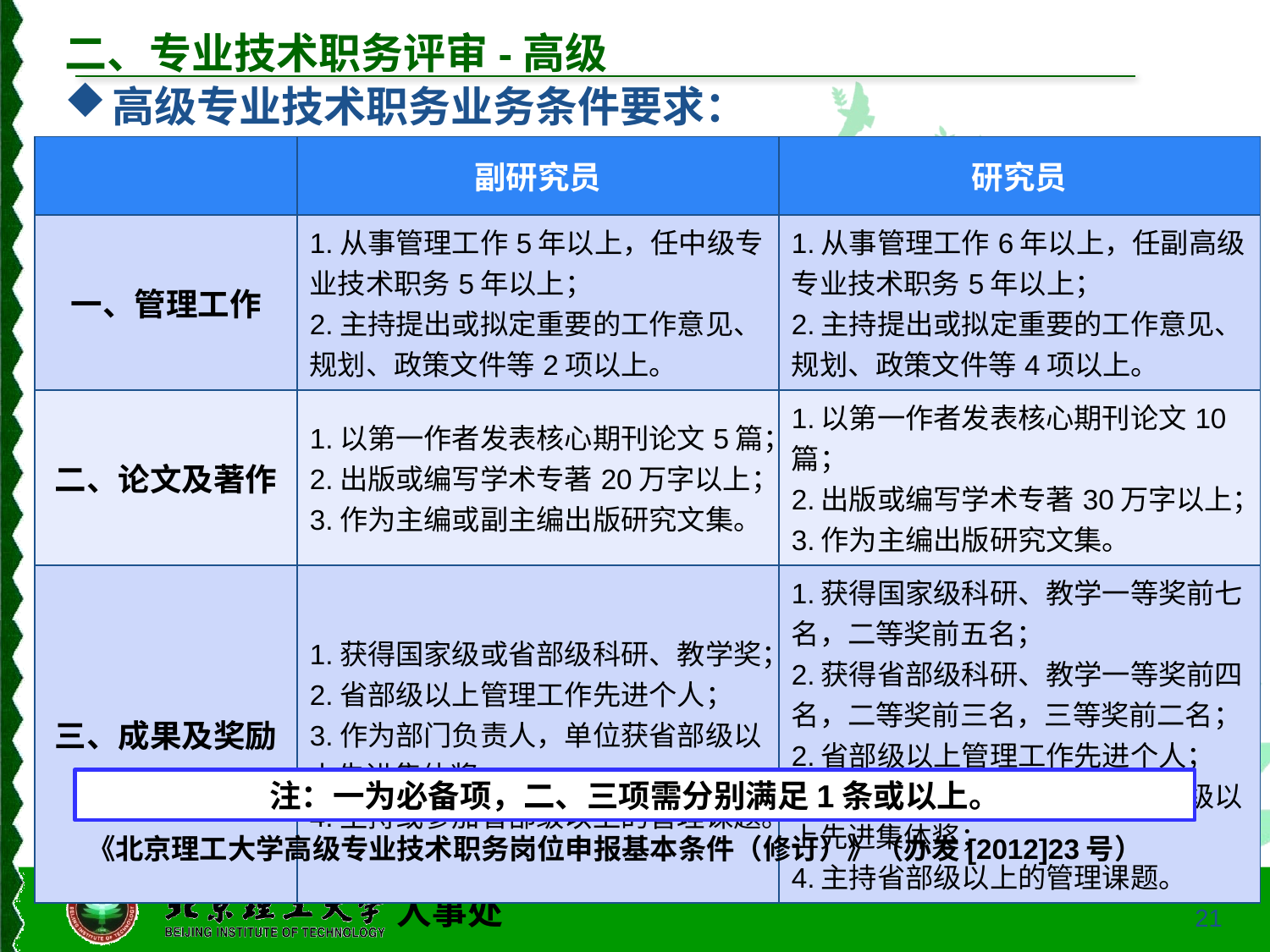

# 二、专业技术职务评审-高级
高级专业技术职务业务条件要求：
|  | 副研究员 | 研究员 |
| --- | --- | --- |
| 一、管理工作 | 1.从事管理工作5年以上，任中级专业技术职务5年以上； 2.主持提出或拟定重要的工作意见、规划、政策文件等2项以上。 | 1.从事管理工作6年以上，任副高级专业技术职务5年以上； 2.主持提出或拟定重要的工作意见、规划、政策文件等4项以上。 |
| 二、论文及著作 | 1.以第一作者发表核心期刊论文5篇； 2.出版或编写学术专著20万字以上； 3.作为主编或副主编出版研究文集。 | 1.以第一作者发表核心期刊论文10篇； 2.出版或编写学术专著30万字以上； 3.作为主编出版研究文集。 |
| 三、成果及奖励 | 1.获得国家级或省部级科研、教学奖； 2.省部级以上管理工作先进个人； 3.作为部门负责人，单位获省部级以上先进集体奖； 4.主持或参加省部级以上的管理课题。 | 1.获得国家级科研、教学一等奖前七名，二等奖前五名； 2.获得省部级科研、教学一等奖前四名，二等奖前三名，三等奖前二名； 2.省部级以上管理工作先进个人； 3.作为部门负责人，单位获省部级以上先进集体奖； 4.主持省部级以上的管理课题。 |
注：一为必备项，二、三项需分别满足1条或以上。
《北京理工大学高级专业技术职务岗位申报基本条件（修订）》（办发[2012]23号）
21